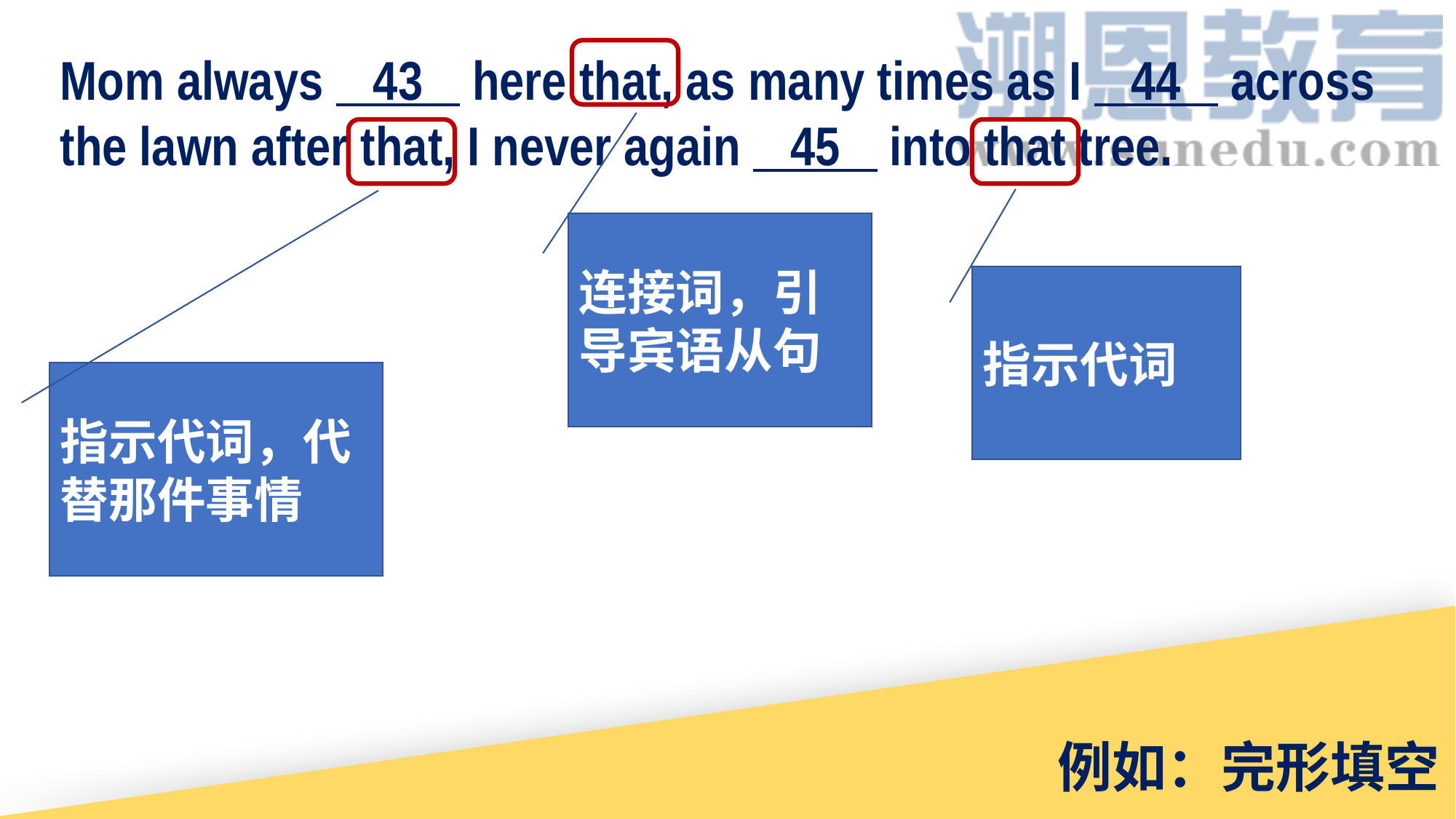

Mom always    43    here that, as many times as I    44    across the lawn after that, I never again    45    into that tree.

连接词，引导宾语从句
指示代词
指示代词，代替那件事情

例如：完形填空